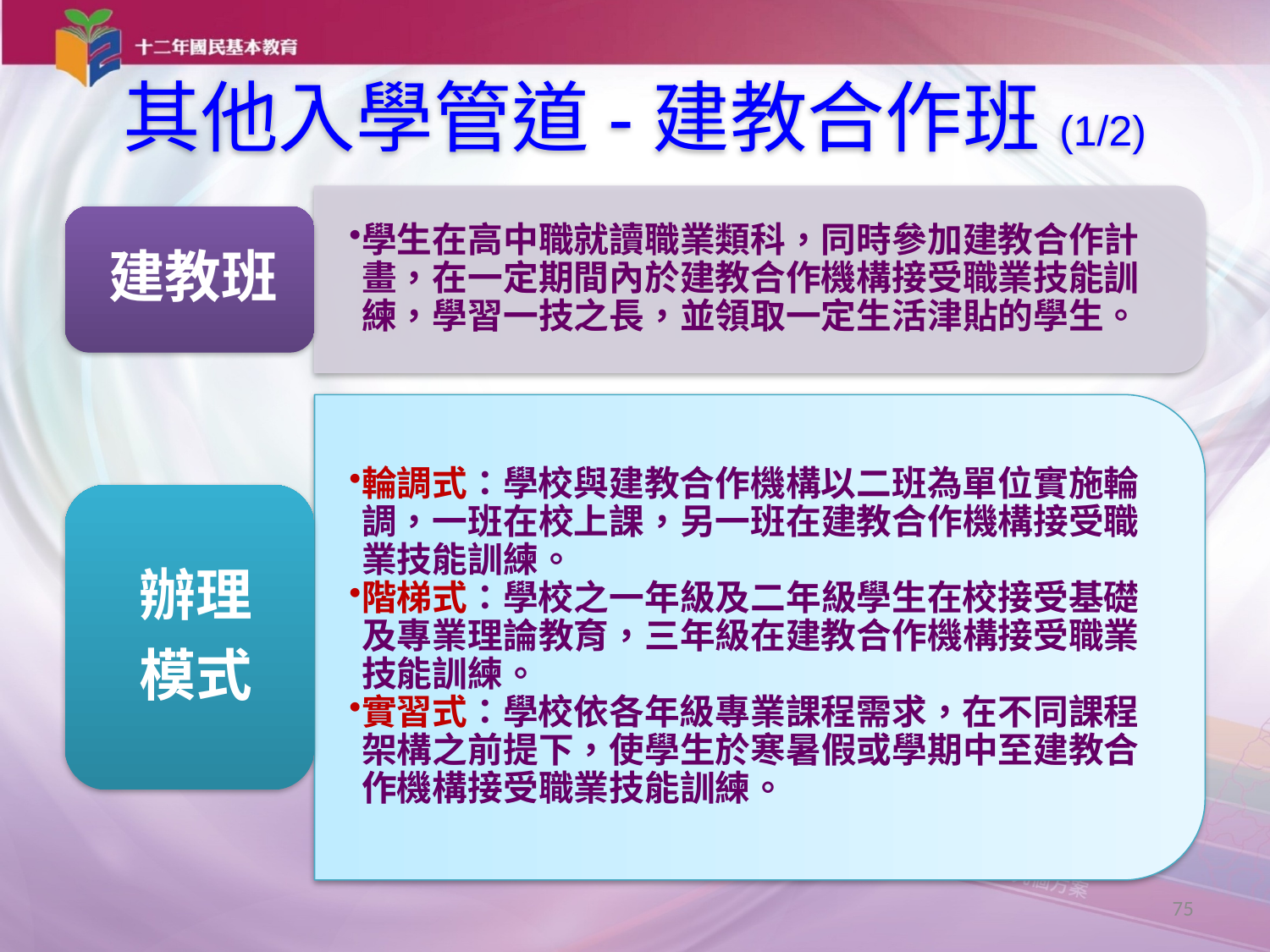

# 其他入學管道-建教合作班(1/2)
學生在高中職就讀職業類科，同時參加建教合作計畫，在一定期間內於建教合作機構接受職業技能訓練，學習一技之長，並領取一定生活津貼的學生。
建教班
輪調式：學校與建教合作機構以二班為單位實施輪調，一班在校上課，另一班在建教合作機構接受職業技能訓練。
階梯式：學校之一年級及二年級學生在校接受基礎及專業理論教育，三年級在建教合作機構接受職業技能訓練。
實習式：學校依各年級專業課程需求，在不同課程架構之前提下，使學生於寒暑假或學期中至建教合作機構接受職業技能訓練。
辦理
模式
75